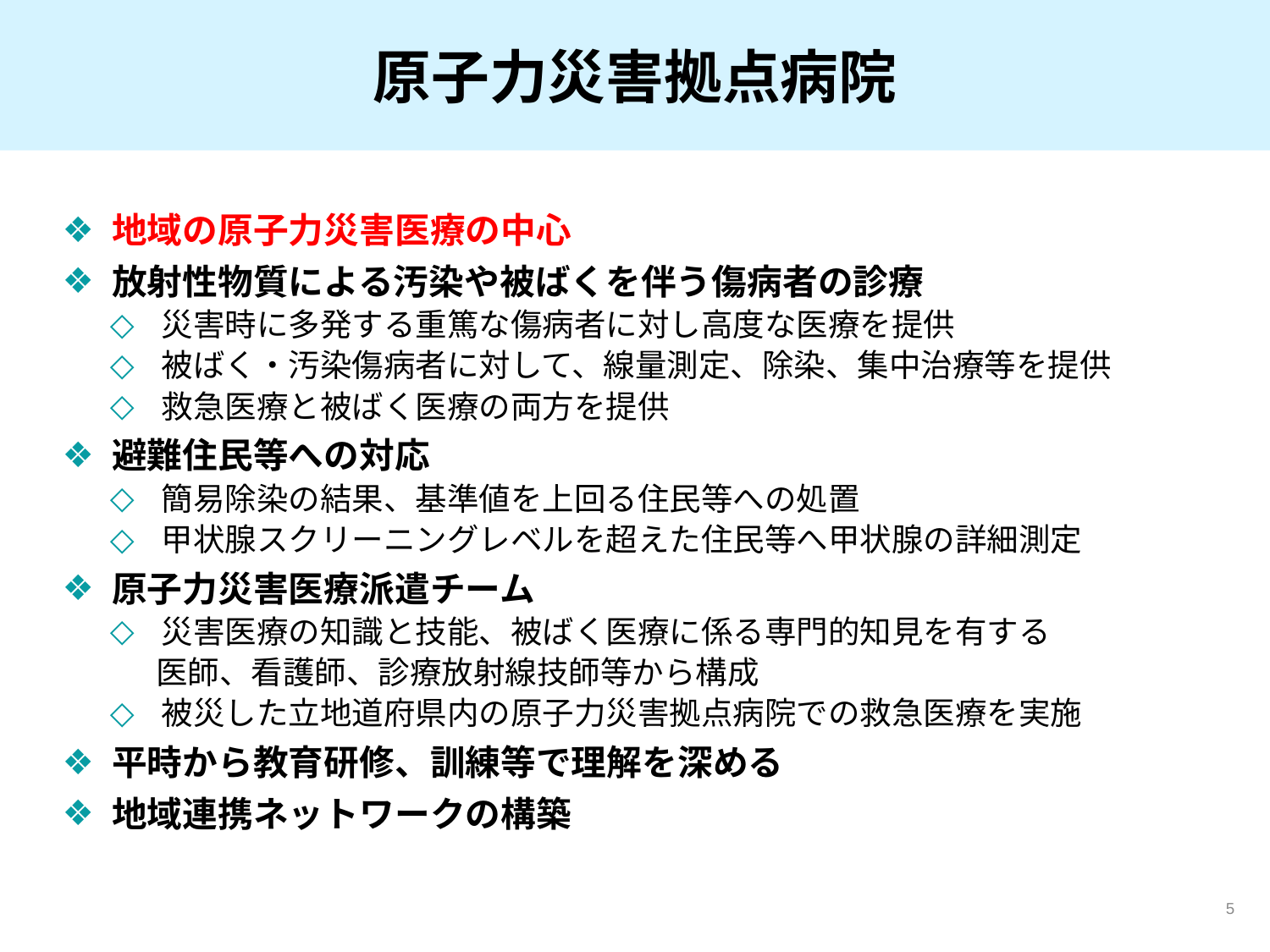

# 原子力災害拠点病院
地域の原子力災害医療の中心
放射性物質による汚染や被ばくを伴う傷病者の診療
災害時に多発する重篤な傷病者に対し高度な医療を提供
被ばく・汚染傷病者に対して、線量測定、除染、集中治療等を提供
救急医療と被ばく医療の両方を提供
避難住民等への対応
簡易除染の結果、基準値を上回る住民等への処置
甲状腺スクリーニングレベルを超えた住民等へ甲状腺の詳細測定
原子力災害医療派遣チーム
災害医療の知識と技能、被ばく医療に係る専門的知見を有する
　  医師、看護師、診療放射線技師等から構成
被災した立地道府県内の原子力災害拠点病院での救急医療を実施
平時から教育研修、訓練等で理解を深める
地域連携ネットワークの構築
5